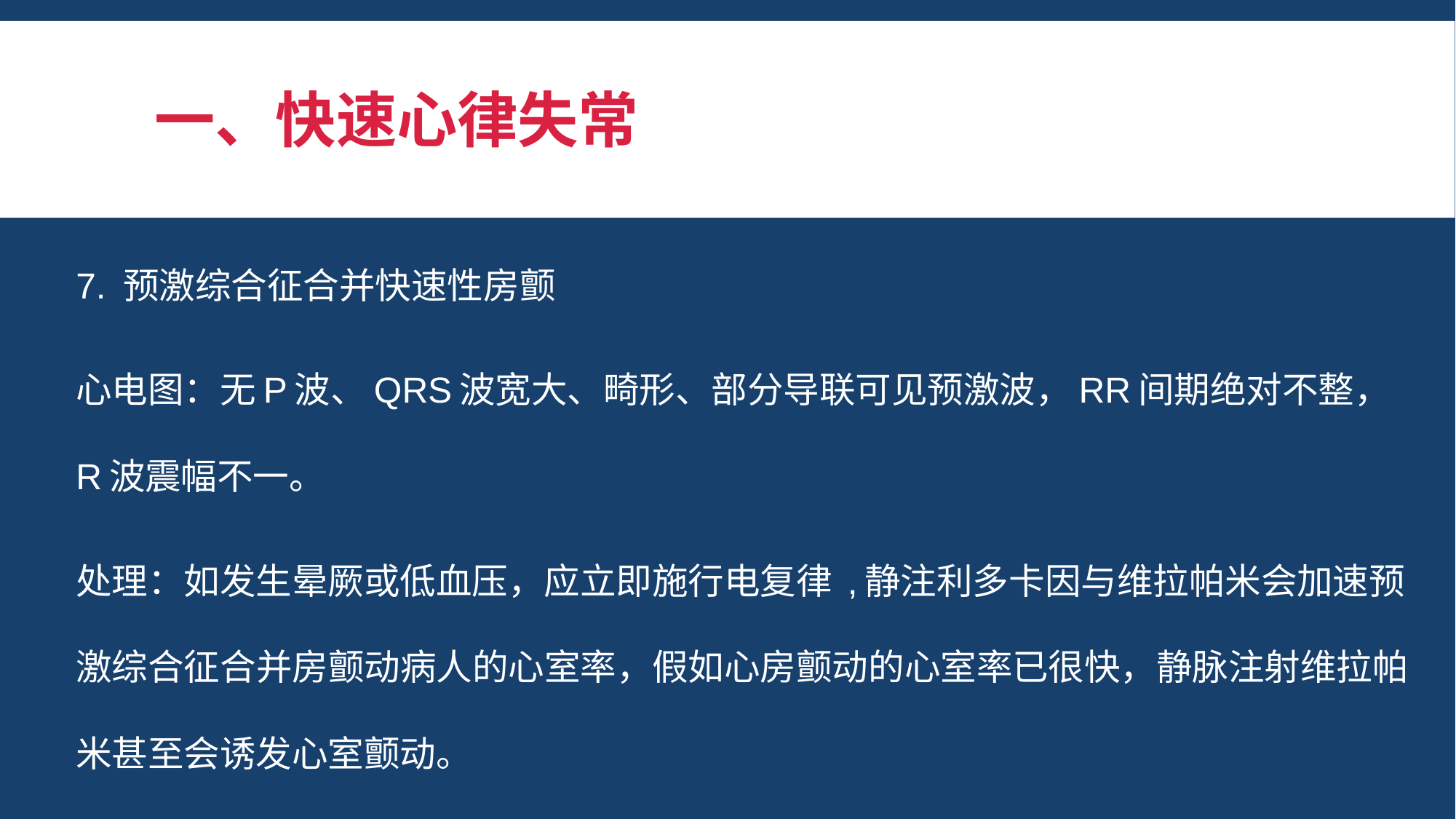

# 一、快速心律失常
7. 预激综合征合并快速性房颤
心电图：无P波、QRS波宽大、畸形、部分导联可见预激波，RR间期绝对不整，R波震幅不一。
处理：如发生晕厥或低血压，应立即施行电复律 ,静注利多卡因与维拉帕米会加速预激综合征合并房颤动病人的心室率，假如心房颤动的心室率已很快，静脉注射维拉帕米甚至会诱发心室颤动。